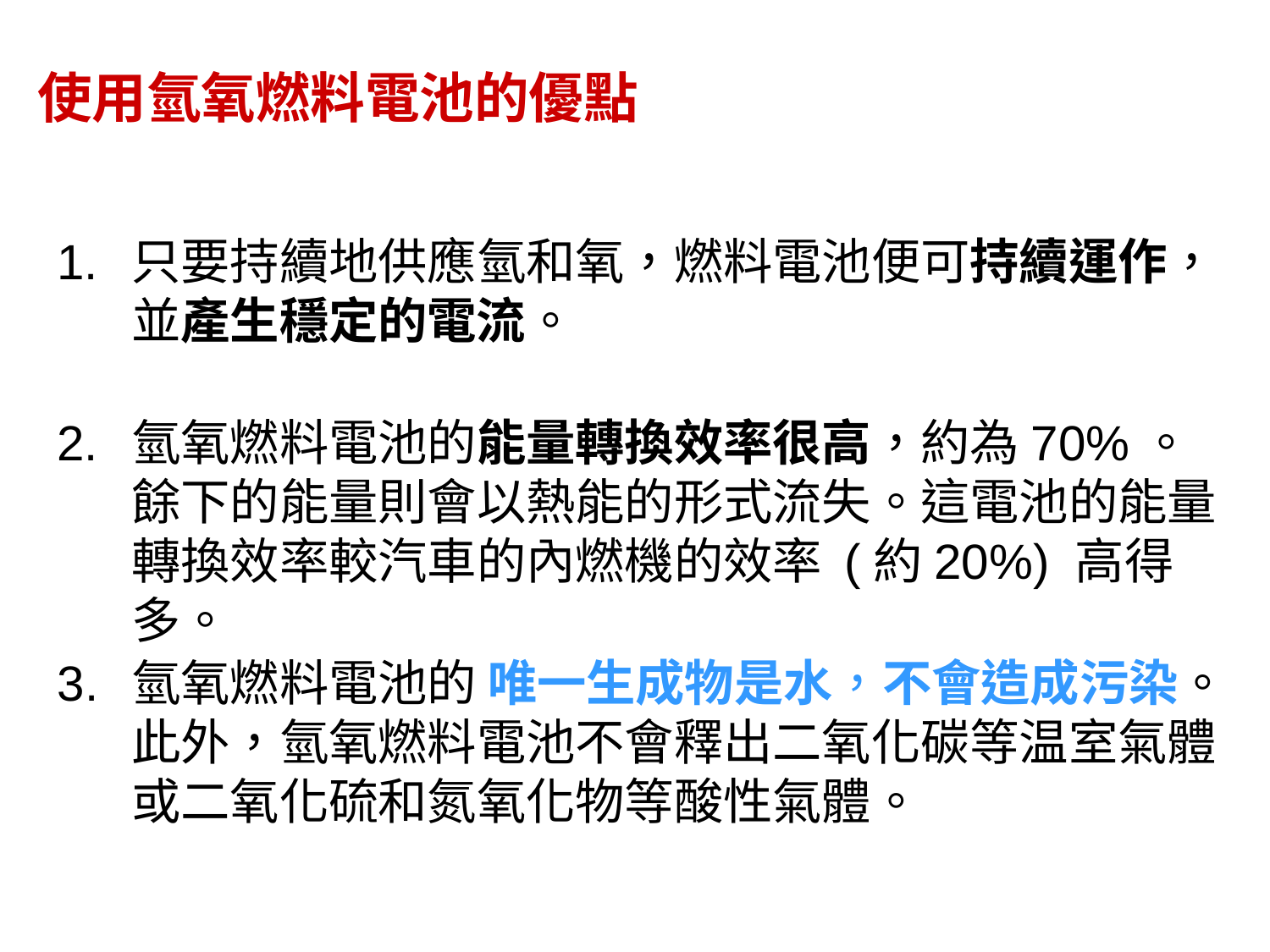

使用氫氧燃料電池的優點
1.	只要持續地供應氫和氧，燃料電池便可持續運作，並產生穩定的電流。
2.	氫氧燃料電池的能量轉換效率很高，約為70%。餘下的能量則會以熱能的形式流失。這電池的能量轉換效率較汽車的內燃機的效率 (約20%) 高得多。
3. 	氫氧燃料電池的 唯一生成物是水，不會造成污染。此外，氫氧燃料電池不會釋出二氧化碳等温室氣體或二氧化硫和氮氧化物等酸性氣體。